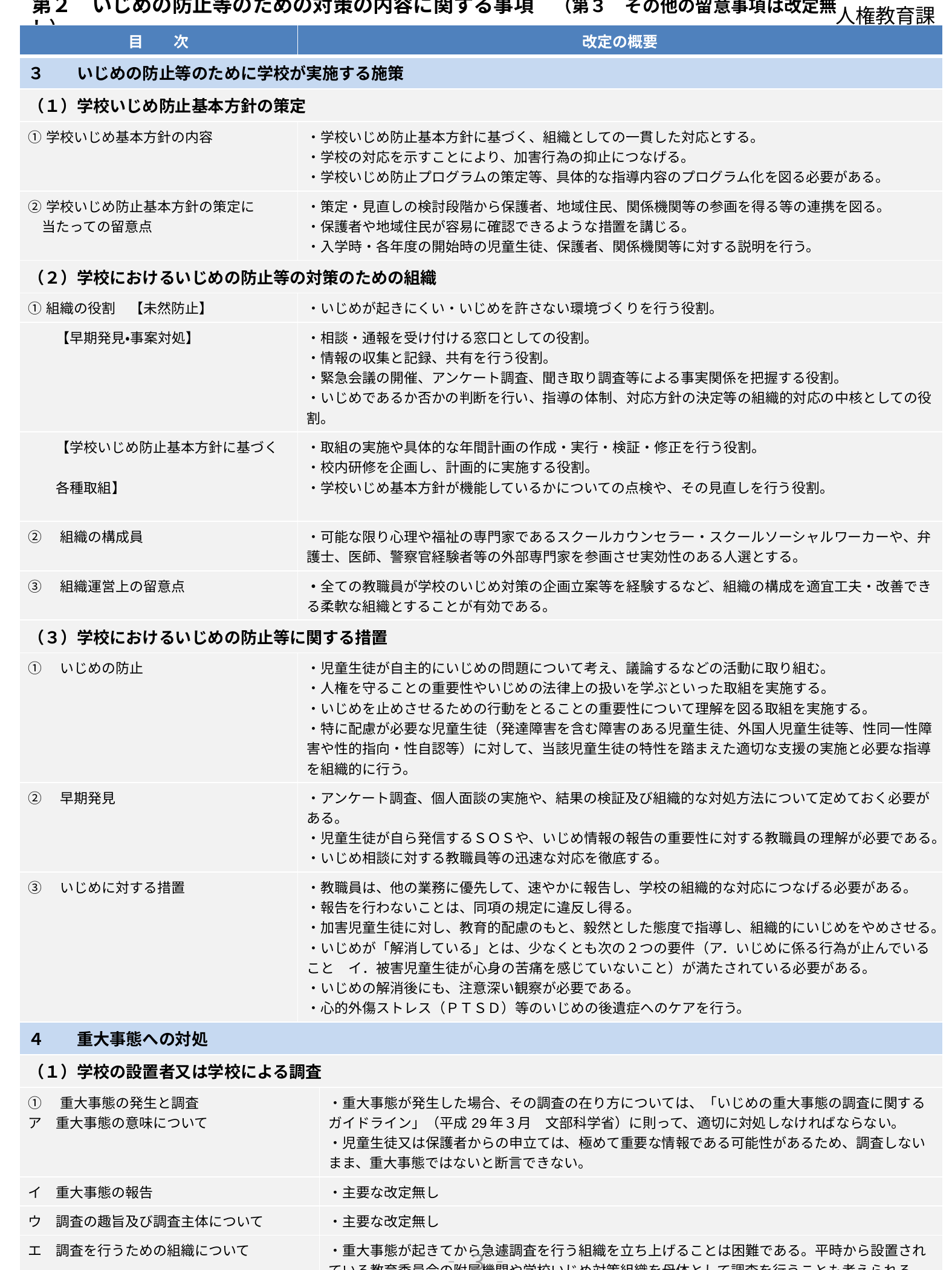

第２　いじめの防止等のための対策の内容に関する事項　（第３　その他の留意事項は改定無し）
人権教育課
| 目　　次 | 改定の概要 |  |
| --- | --- | --- |
| ３　　いじめの防止等のために学校が実施する施策 |  |  |
| （１）学校いじめ防止基本方針の策定 |  |  |
| ①学校いじめ基本方針の内容 | ・学校いじめ防止基本方針に基づく、組織としての一貫した対応とする。 ・学校の対応を示すことにより、加害行為の抑止につなげる。 ・学校いじめ防止プログラムの策定等、具体的な指導内容のプログラム化を図る必要がある。 |  |
| ②学校いじめ防止基本方針の策定に　 　当たっての留意点 | ・策定・見直しの検討段階から保護者、地域住民、関係機関等の参画を得る等の連携を図る。 ・保護者や地域住民が容易に確認できるような措置を講じる。 ・入学時・各年度の開始時の児童生徒、保護者、関係機関等に対する説明を行う。 |  |
| （２）学校におけるいじめの防止等の対策のための組織 |  |  |
| ①組織の役割　【未然防止】 | ・いじめが起きにくい・いじめを許さない環境づくりを行う役割。 |  |
| 【早期発見・事案対処】 | ・相談・通報を受け付ける窓口としての役割。 ・情報の収集と記録、共有を行う役割。 ・緊急会議の開催、アンケート調査、聞き取り調査等による事実関係を把握する役割。 ・いじめであるか否かの判断を行い、指導の体制、対応方針の決定等の組織的対応の中核としての役割。 |  |
| 【学校いじめ防止基本方針に基づく　　 　　各種取組】 | ・取組の実施や具体的な年間計画の作成・実行・検証・修正を行う役割。 ・校内研修を企画し、計画的に実施する役割。 ・学校いじめ基本方針が機能しているかについての点検や、その見直しを行う役割。 |  |
| ②　組織の構成員 | ・可能な限り心理や福祉の専門家であるスクールカウンセラー・スクールソーシャルワーカーや、弁護士、医師、警察官経験者等の外部専門家を参画させ実効性のある人選とする。 |  |
| ③　組織運営上の留意点 | ・全ての教職員が学校のいじめ対策の企画立案等を経験するなど、組織の構成を適宜工夫・改善できる柔軟な組織とすることが有効である。 |  |
| （３）学校におけるいじめの防止等に関する措置 |  |  |
| ①　いじめの防止 | ・児童生徒が自主的にいじめの問題について考え、議論するなどの活動に取り組む。 ・人権を守ることの重要性やいじめの法律上の扱いを学ぶといった取組を実施する。 ・いじめを止めさせるための行動をとることの重要性について理解を図る取組を実施する。 ・特に配慮が必要な児童生徒（発達障害を含む障害のある児童生徒、外国人児童生徒等、性同一性障害や性的指向・性自認等）に対して、当該児童生徒の特性を踏まえた適切な支援の実施と必要な指導を組織的に行う。 |  |
| ②　早期発見 | ・アンケート調査、個人面談の実施や、結果の検証及び組織的な対処方法について定めておく必要がある。 ・児童生徒が自ら発信するＳＯＳや、いじめ情報の報告の重要性に対する教職員の理解が必要である。 ・いじめ相談に対する教職員等の迅速な対応を徹底する。 |  |
| ③　いじめに対する措置 | ・教職員は、他の業務に優先して、速やかに報告し、学校の組織的な対応につなげる必要がある。 ・報告を行わないことは、同項の規定に違反し得る。 ・加害児童生徒に対し、教育的配慮のもと、毅然とした態度で指導し、組織的にいじめをやめさせる。 ・いじめが「解消している」とは、少なくとも次の２つの要件（ア．いじめに係る行為が止んでいること　イ．被害児童生徒が心身の苦痛を感じていないこと）が満たされている必要がある。 ・いじめの解消後にも、注意深い観察が必要である。 ・心的外傷ストレス（ＰＴＳＤ）等のいじめの後遺症へのケアを行う。 |  |
| ４　　重大事態への対処 |  |  |
| （１）学校の設置者又は学校による調査 |  |  |
| ①　重大事態の発生と調査 ア　重大事態の意味について |  | ・重大事態が発生した場合、その調査の在り方については、「いじめの重大事態の調査に関するガイドライン」（平成29年３月　文部科学省）に則って、適切に対処しなければならない。 ・児童生徒又は保護者からの申立ては、極めて重要な情報である可能性があるため、調査しないまま、重大事態ではないと断言できない。 |
| イ　重大事態の報告 |  | ・主要な改定無し |
| ウ　調査の趣旨及び調査主体について |  | ・主要な改定無し |
| エ　調査を行うための組織について |  | ・重大事態が起きてから急遽調査を行う組織を立ち上げることは困難である。平時から設置されている教育委員会の附属機関や学校いじめ対策組織を母体として調査を行うことも考えられる。 |
| オ　事実関係を明確にするための調査の実施 |  | ・主要な改定無し |
| カ　調査実施におけるその他の留意事項 |  | ・加害児童生徒に対し出席停止の措置を行った場合には、必要な措置を講じ、立ち直りを支援する。 |
| ②　調査結果の提供及び報告 　ア　いじめを受けた児童生徒等及びその保護者　 　　　に対する情報を適切に提供する責任 |  | ・主要な改定無し |
| イ　調査結果の報告 |  | ・主要な改定無し |
| （２）調査結果の報告を受けた知事による再調査及び措置 |  |  |
| ①　再調査 |  | ・主要な改定無し |
| ②　再調査の結果を踏まえた措置等 |  | ・主要な改定無し |
‐３‐